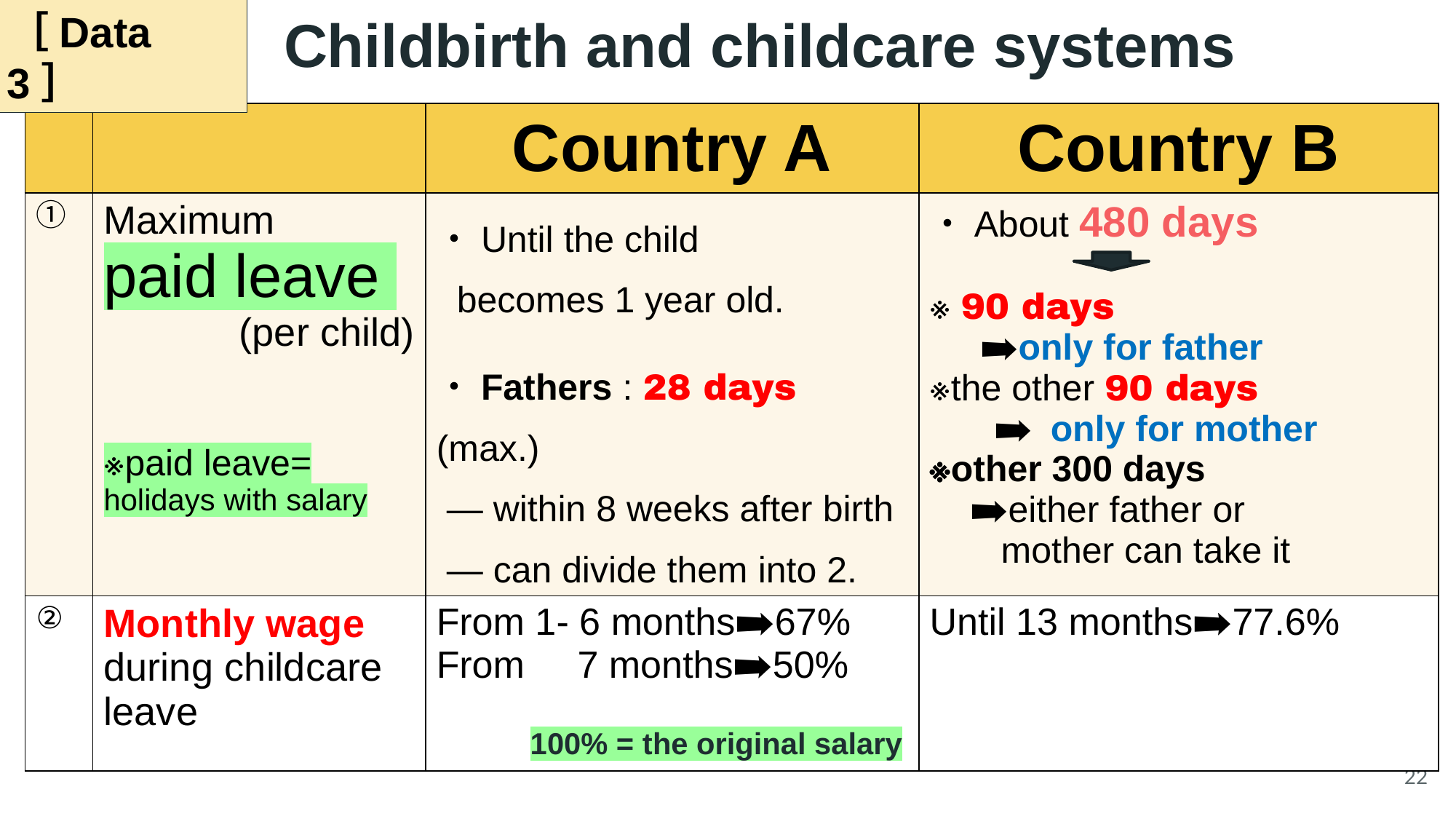

［Data 3］
# Childbirth and childcare systems
|  |  | Country A | Country B |
| --- | --- | --- | --- |
| ① | Maximum paid leave (per child) ※paid leave= holidays with salary | ・Until the child becomes 1 year old. ・Fathers : 28 days (max.) ― within 8 weeks after birth ― can divide them into 2. | ・About 480 days ※ 90 days ➡only for father ※the other 90 days 　➡ only for mother ※other 300 days ➡either father or mother can take it |
| ② | Monthly wage during childcare leave | From 1- 6 months➡67% From 7 months➡50% | Until 13 months➡77.6% |

100% = the original salary
22